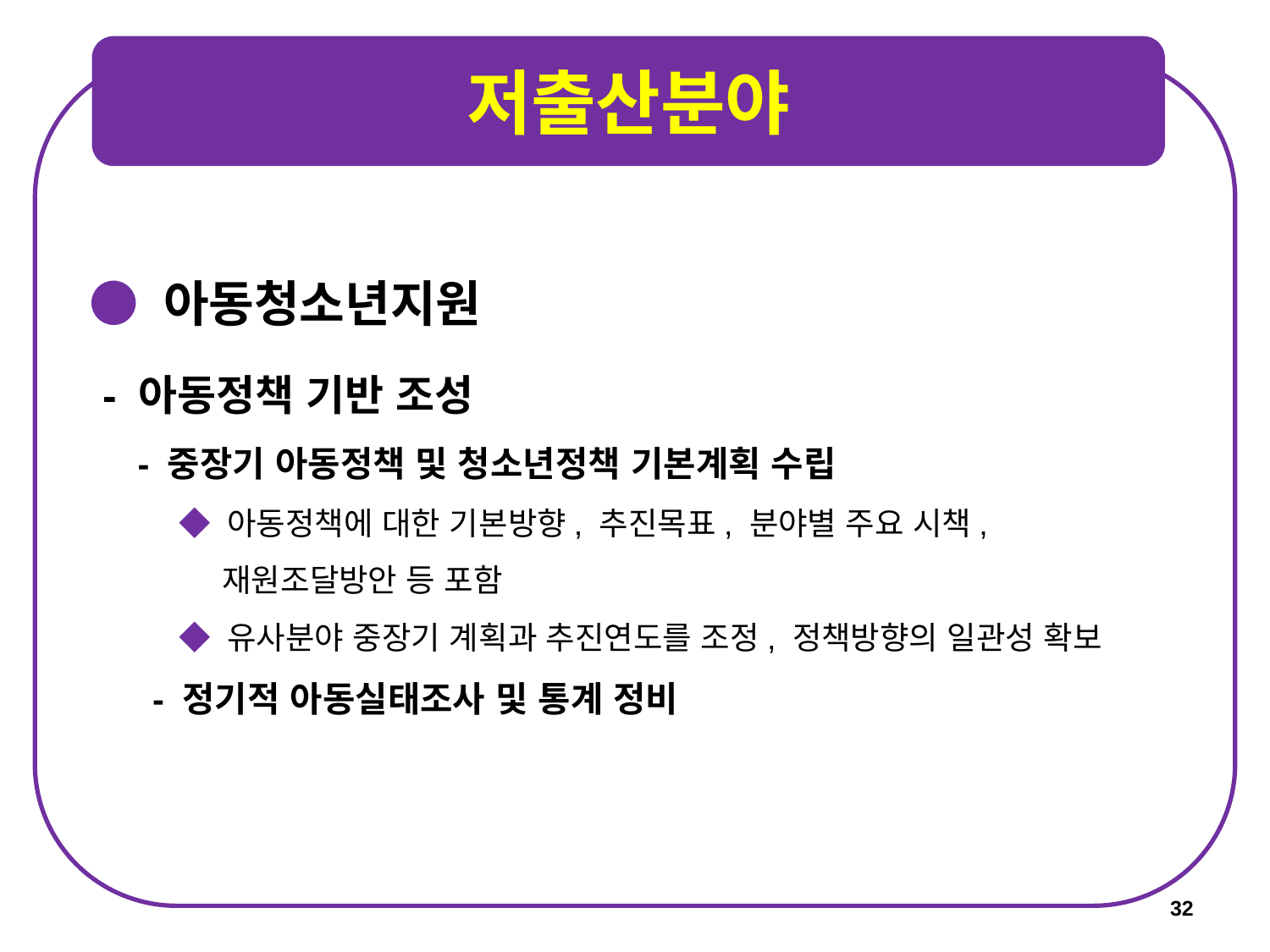

저출산분야
● 아동청소년지원
 - 아동정책 기반 조성
     - 중장기 아동정책 및 청소년정책 기본계획 수립
   ◆ 아동정책에 대한 기본방향, 추진목표, 분야별 주요 시책,
       재원조달방안 등 포함
   ◆ 유사분야 중장기 계획과 추진연도를 조정, 정책방향의 일관성 확보
- 정기적 아동실태조사 및 통계 정비
32